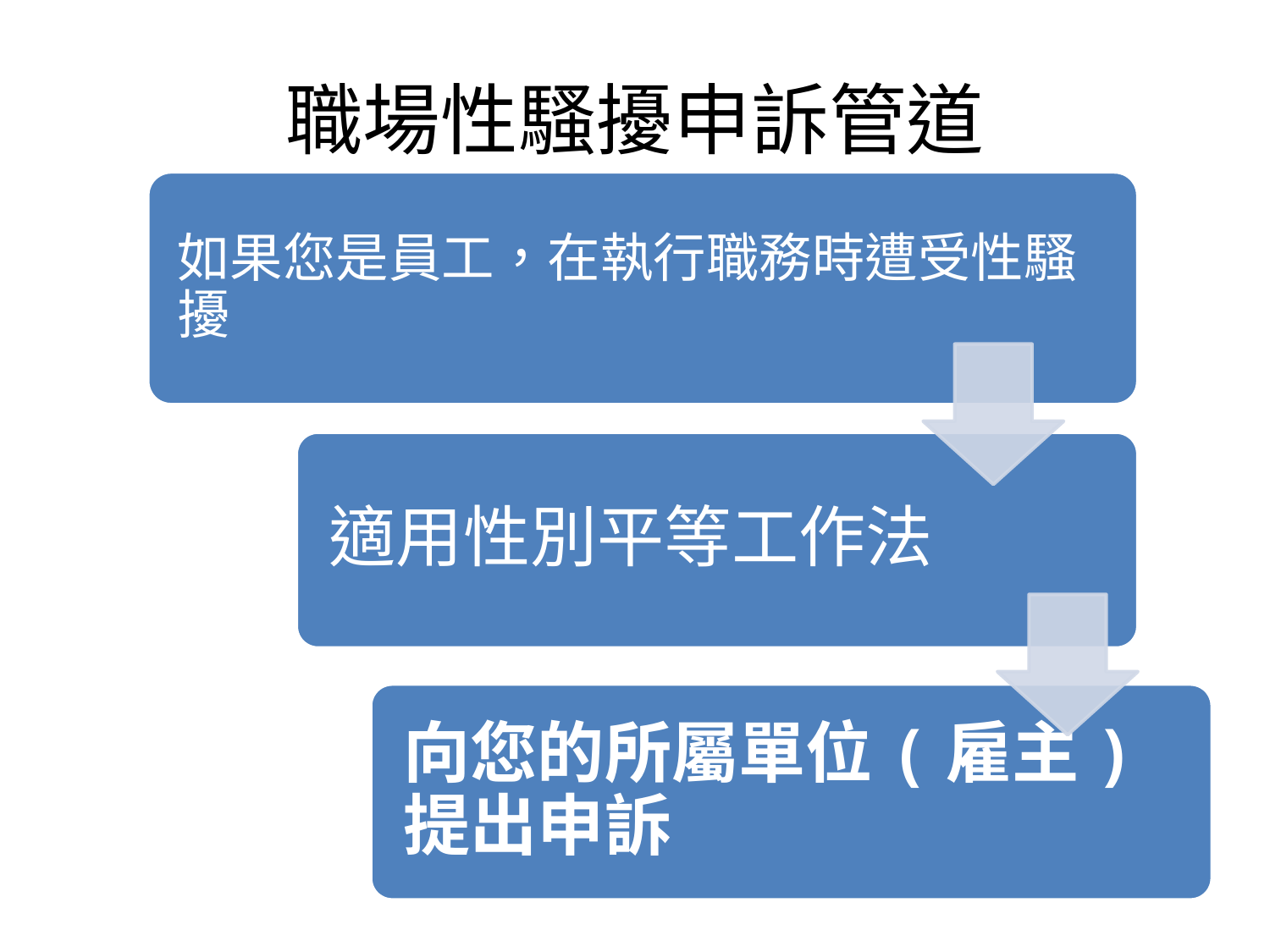

# 職場性騷擾申訴管道
如果您是員工，在執行職務時遭受性騷擾
適用性別平等工作法
向您的所屬單位(雇主)提出申訴